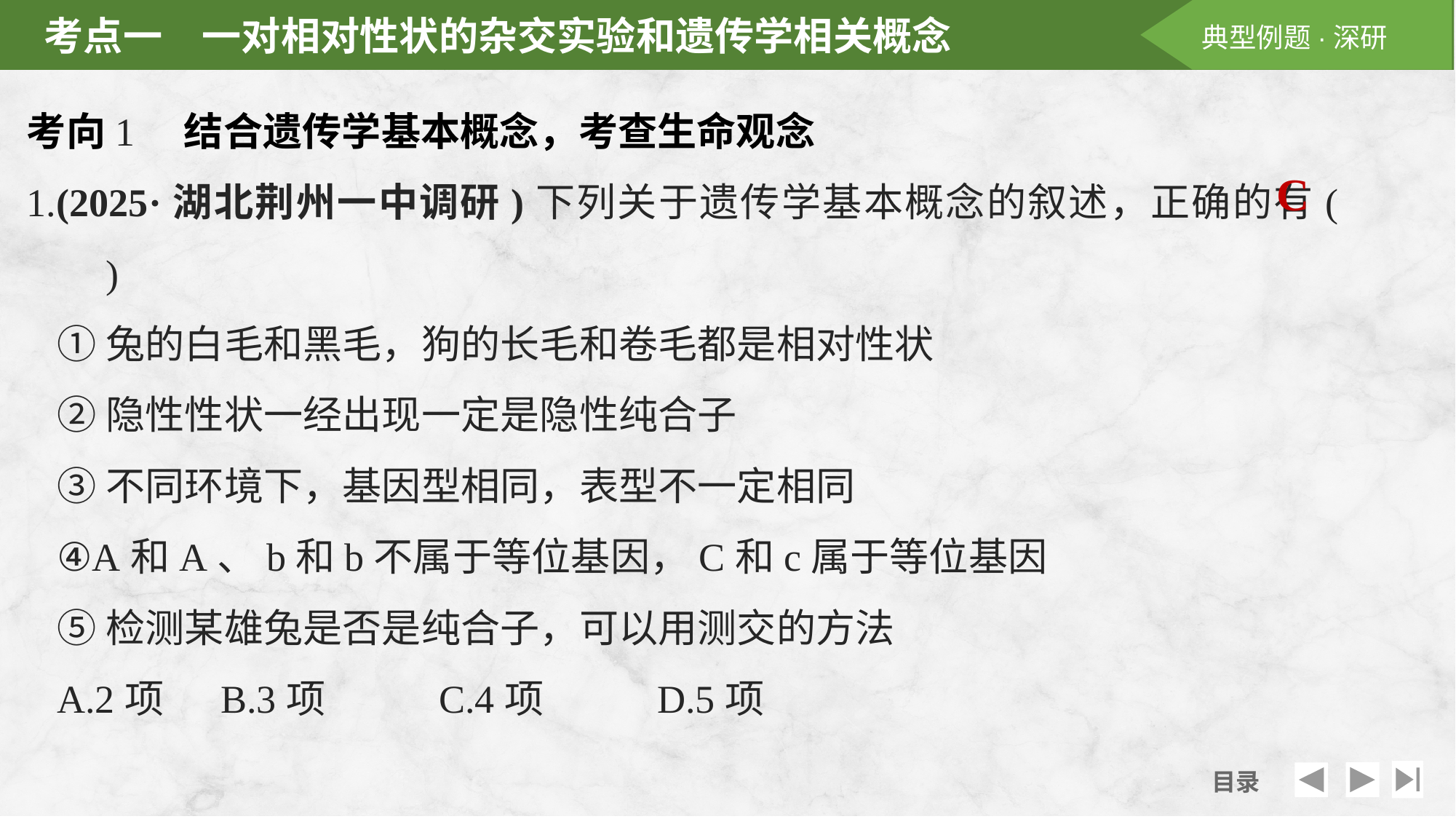

考向1　结合遗传学基本概念，考查生命观念
1.(2025·湖北荆州一中调研)下列关于遗传学基本概念的叙述，正确的有(　　)
①兔的白毛和黑毛，狗的长毛和卷毛都是相对性状
②隐性性状一经出现一定是隐性纯合子
③不同环境下，基因型相同，表型不一定相同
④A和A、b和b不属于等位基因，C和c属于等位基因
⑤检测某雄兔是否是纯合子，可以用测交的方法
A.2项  	B.3项		C.4项	 	D.5项
C